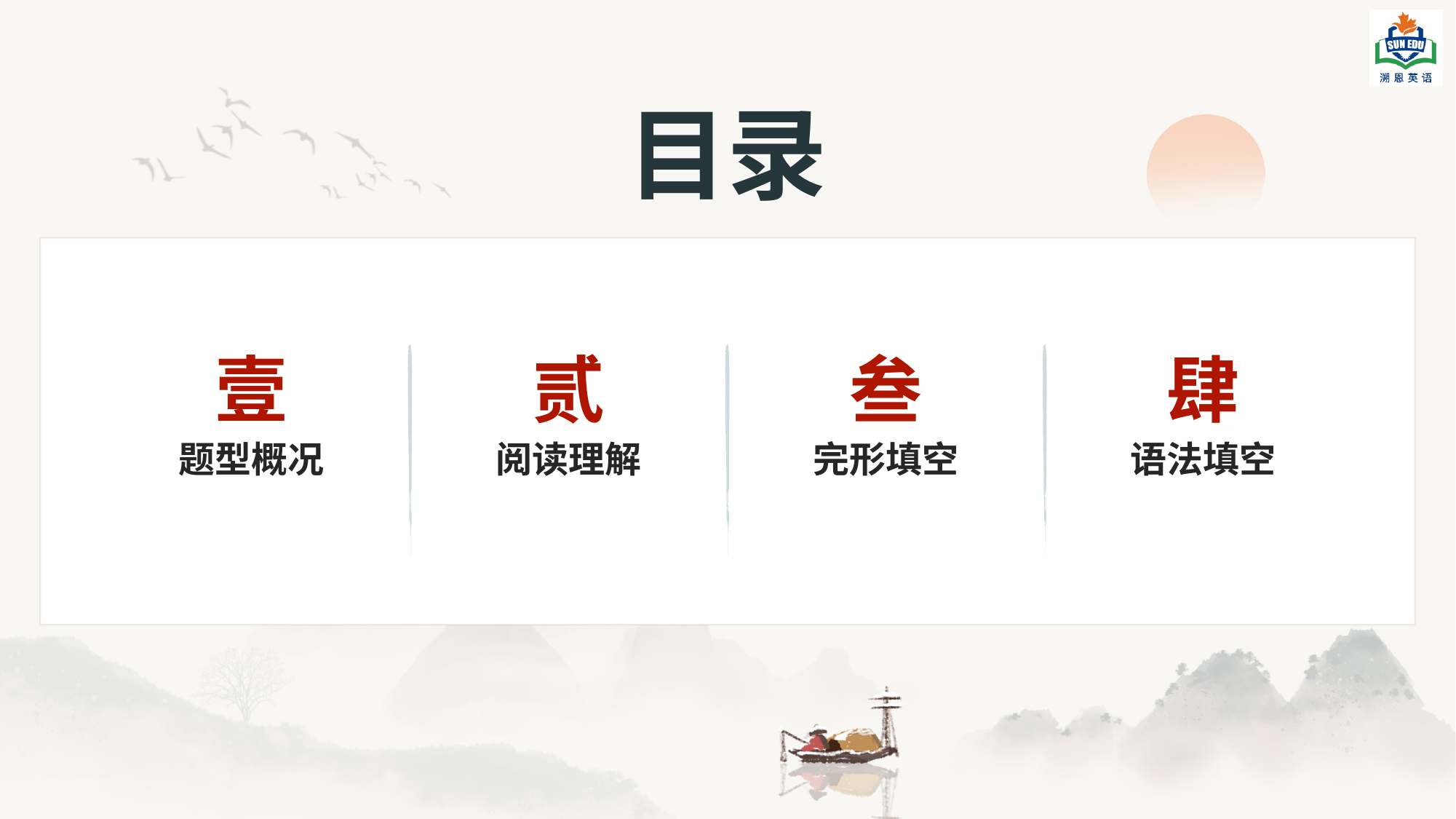

# 目录
壹
贰
叁
肆

题型概况
阅读理解
完形填空
语法填空